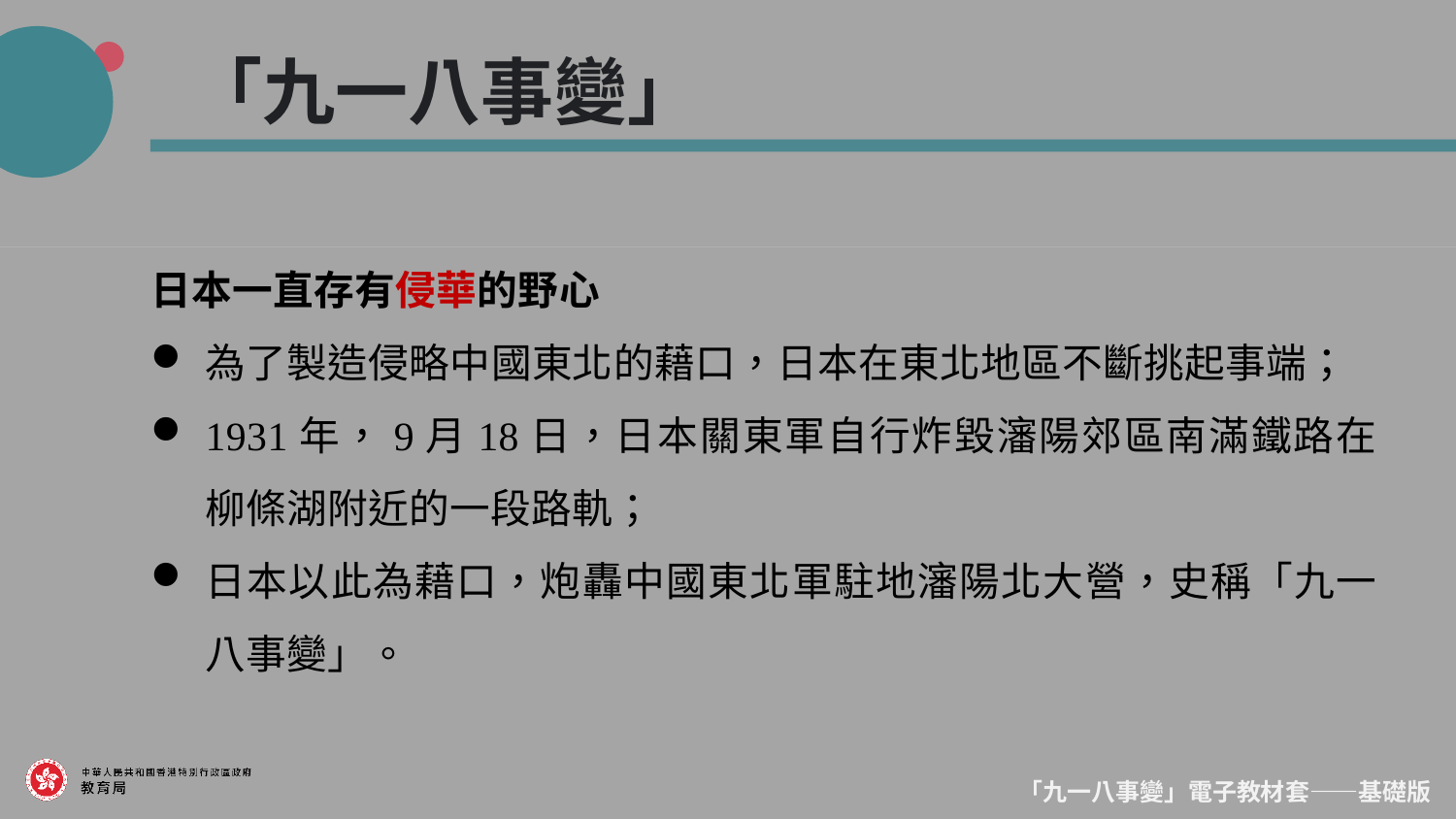

「九一八事變」

日本一直存有侵華的野心
為了製造侵略中國東北的藉口，日本在東北地區不斷挑起事端；
1931年，9月18日，日本關東軍自行炸毀瀋陽郊區南滿鐵路在柳條湖附近的一段路軌；
日本以此為藉口，炮轟中國東北軍駐地瀋陽北大營，史稱「九一八事變」。